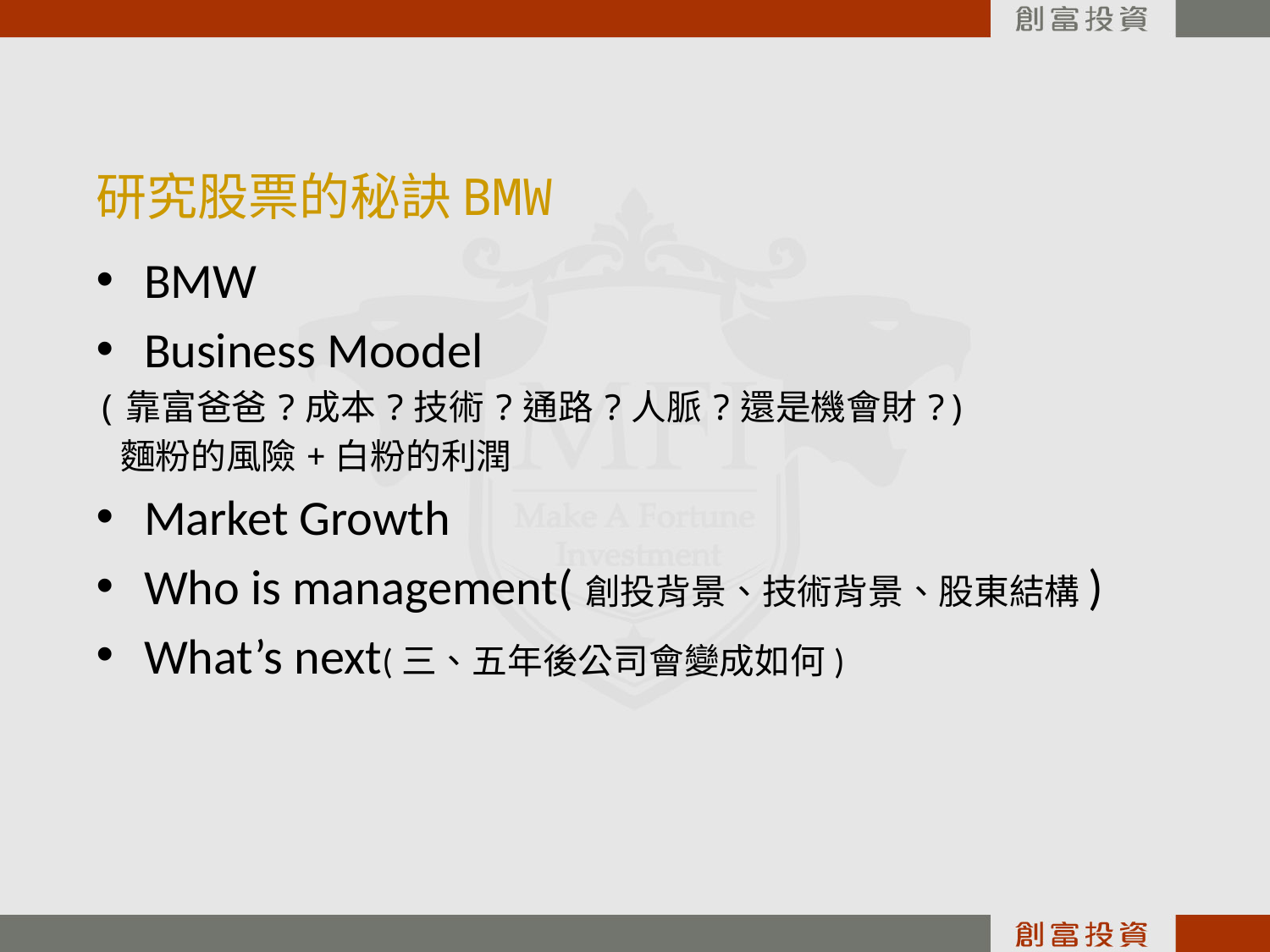

# 研究股票的秘訣BMW
BMW
Business Moodel
(靠富爸爸?成本?技術?通路?人脈?還是機會財?)
  麵粉的風險+白粉的利潤
Market Growth
Who is management(創投背景、技術背景、股東結構)
What’s next(三、五年後公司會變成如何)